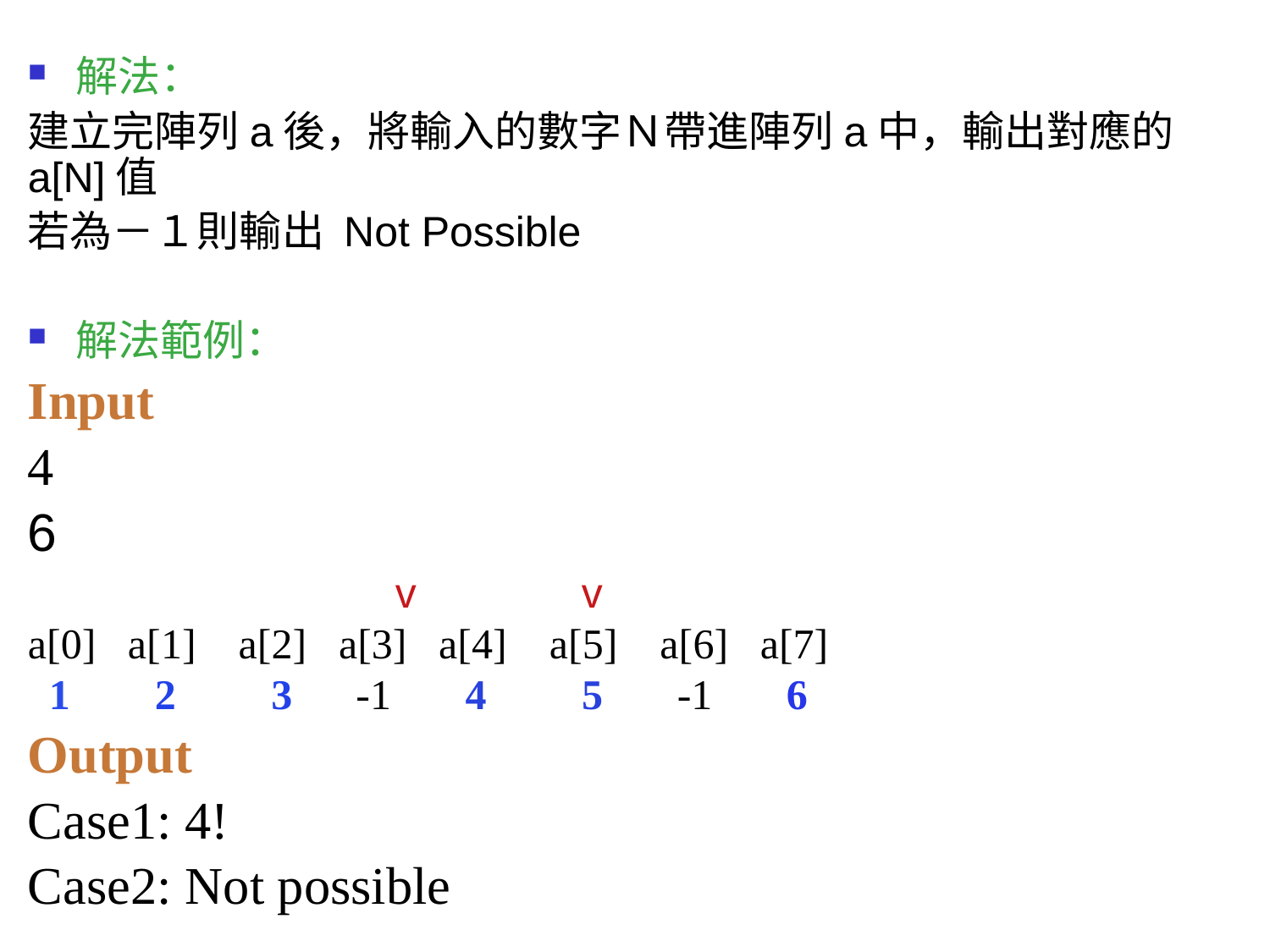

解法：
建立完陣列a後，將輸入的數字Ｎ帶進陣列a中，輸出對應的a[N]值
若為－１則輸出 Not Possible

解法範例：
Input
4
6
                               v              v
a[0]   a[1]    a[2]   a[3]   a[4]    a[5]    a[6]   a[7]
  1        2         3      -1       4         5       -1       6
Output
Case1: 4!
Case2: Not possible

5